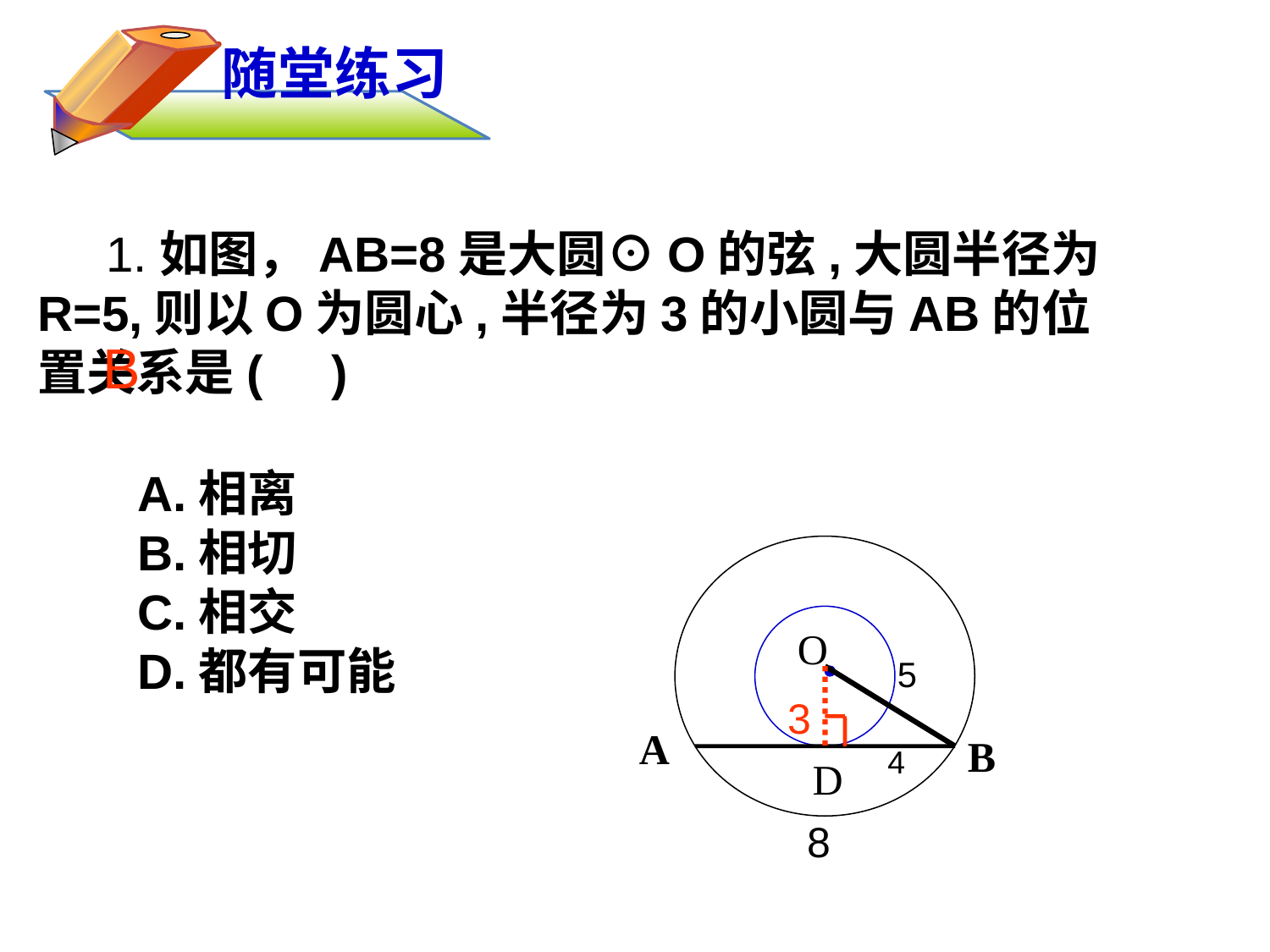

随堂练习

     1.如图，AB=8是大圆⊙O的弦,大圆半径为R=5,则以O为圆心,半径为3的小圆与AB的位置关系是(     )
B
A.相离
B.相切
C.相交
D.都有可能

O
5

D

3
A
B
4

8